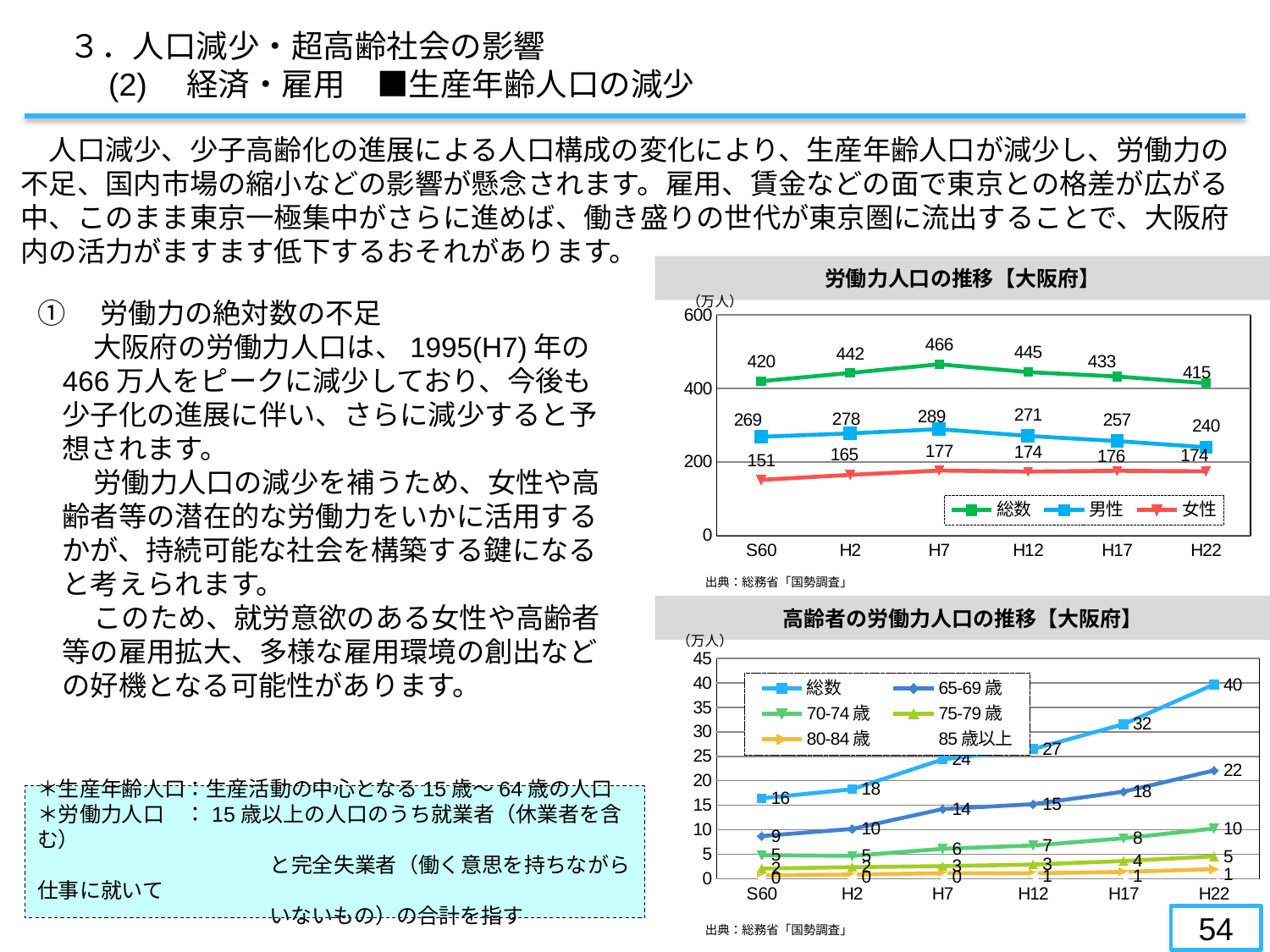

３．人口減少・超高齢社会の影響
　　(2)　経済・雇用　■生産年齢人口の減少
　人口減少、少子高齢化の進展による人口構成の変化により、生産年齢人口が減少し、労働力の不足、国内市場の縮小などの影響が懸念されます。雇用、賃金などの面で東京との格差が広がる中、このまま東京一極集中がさらに進めば、働き盛りの世代が東京圏に流出することで、大阪府内の活力がますます低下するおそれがあります。
労働力人口の推移【大阪府】
（万人）
①　労働力の絶対数の不足
　　大阪府の労働力人口は、1995(H7)年の466万人をピークに減少しており、今後も少子化の進展に伴い、さらに減少すると予想されます。
　　労働力人口の減少を補うため、女性や高齢者等の潜在的な労働力をいかに活用するかが、持続可能な社会を構築する鍵になると考えられます。
　　このため、就労意欲のある女性や高齢者等の雇用拡大、多様な雇用環境の創出などの好機となる可能性があります。

### Chart

| Category | 総数 | 男性 | 女性 |
|---|---|---|---|
| S60 | 419.7694 | 268.5659 | 151.2035 |
| H2 | 442.4073 | 277.669 | 164.7383 |
| H7 | 465.8723 | 289.3478 | 176.5245 |
| H12 | 444.5438 | 270.8397 | 173.7041 |
| H17 | 432.6711 | 256.8279 | 175.8432 |
| H22 | 414.5618 | 240.0792 | 174.4826 |
出典：総務省「国勢調査」
高齢者の労働力人口の推移【大阪府】
（万人）

### Chart

| Category | 総数 | 65-69歳 | 70-74歳 | 75-79歳 | 80-84歳 | 85歳以上 |
|---|---|---|---|---|---|---|
| S60 | 16.4279 | 8.7091 | 4.8085 | 2.0619 | 0.6664 | 0.182 |
| H2 | 18.2689 | 10.1654 | 4.6479 | 2.3504 | 0.8448 | 0.2604 |
| H7 | 24.3816 | 14.2238 | 6.0975 | 2.5629 | 1.1146 | 0.3828 |
| H12 | 26.5015 | 15.2241 | 6.7855 | 2.8815 | 1.1004 | 0.51 |
| H17 | 31.5668 | 17.7739 | 8.242 | 3.6102 | 1.386 | 0.5547 |
| H22 | 39.6895 | 22.1088 | 10.2511 | 4.5586 | 1.9478 | 0.8232 |
＊生産年齢人口：生産活動の中心となる15歳～64歳の人口
＊労働力人口　：15歳以上の人口のうち就業者（休業者を含む）
　　　　　　　　　　　と完全失業者（働く意思を持ちながら仕事に就いて
　　　　　　　　　　　いないもの）の合計を指す
54
出典：総務省「国勢調査」